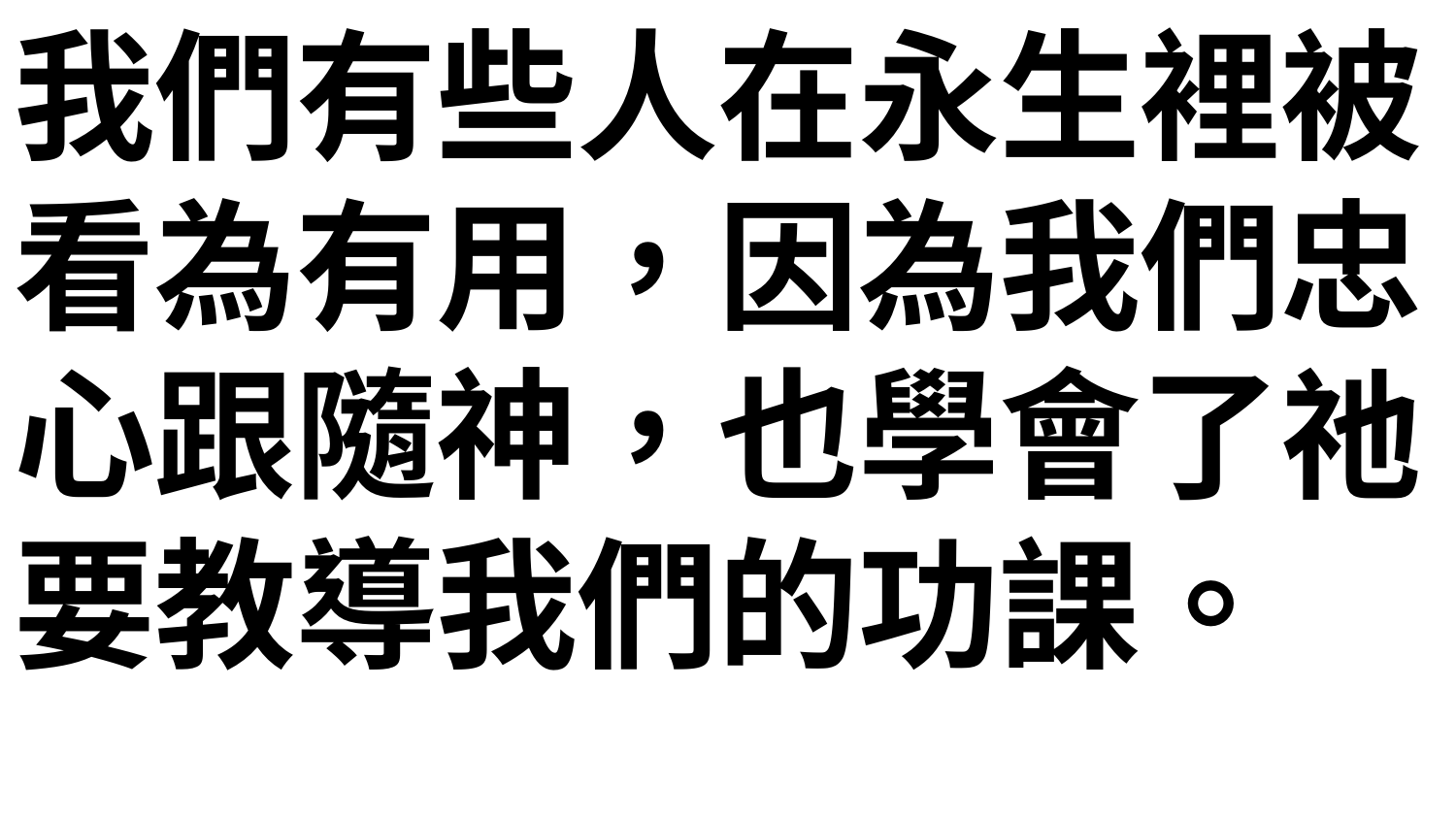

我們有些人在永生裡被看為有用，因為我們忠心跟隨神，也學會了祂要教導我們的功課。